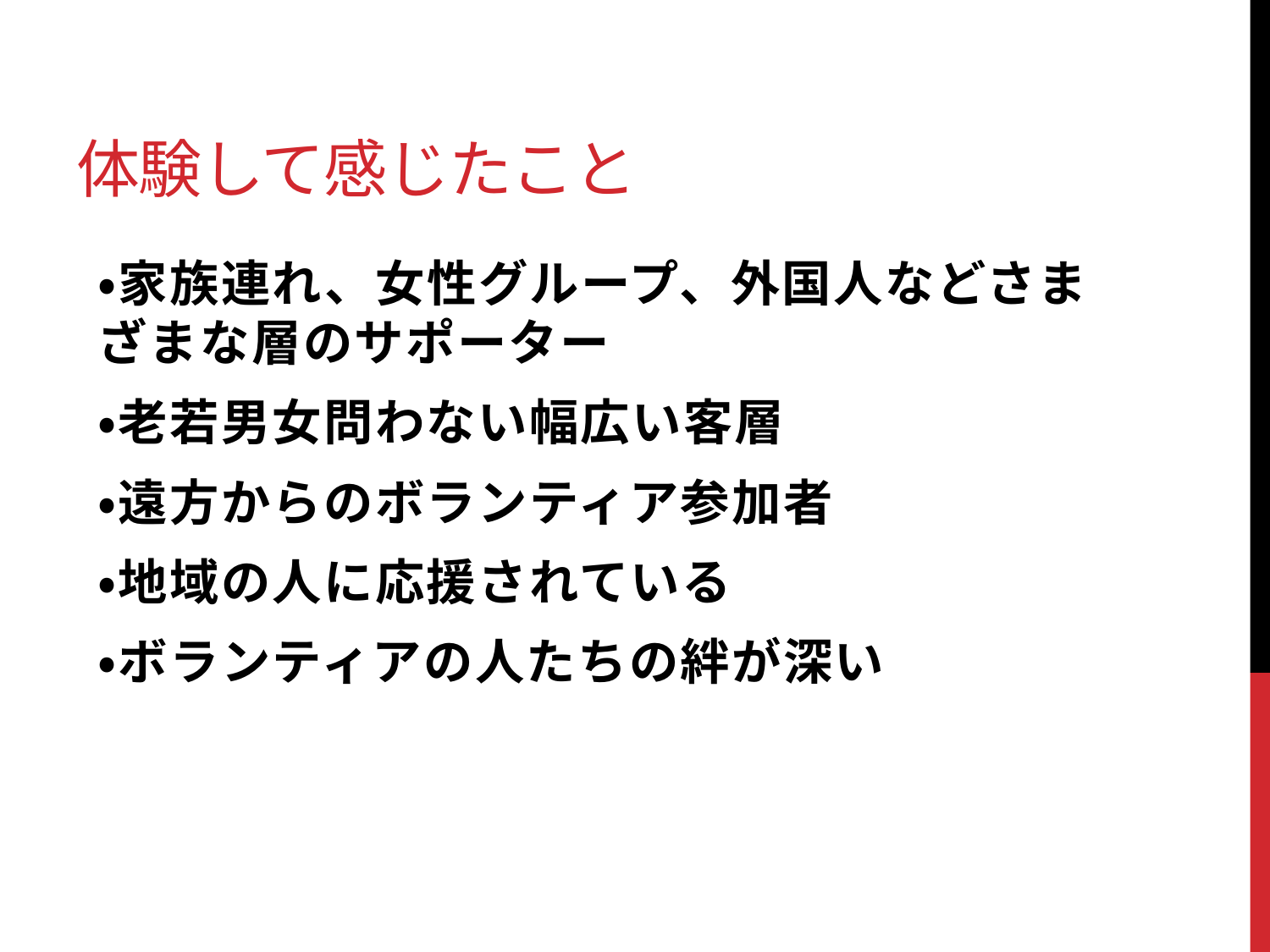

体験して感じたこと

・家族連れ、女性グループ、外国人などさまざまな層のサポーター
・老若男女問わない幅広い客層
・遠方からのボランティア参加者
・地域の人に応援されている
・ボランティアの人たちの絆が深い